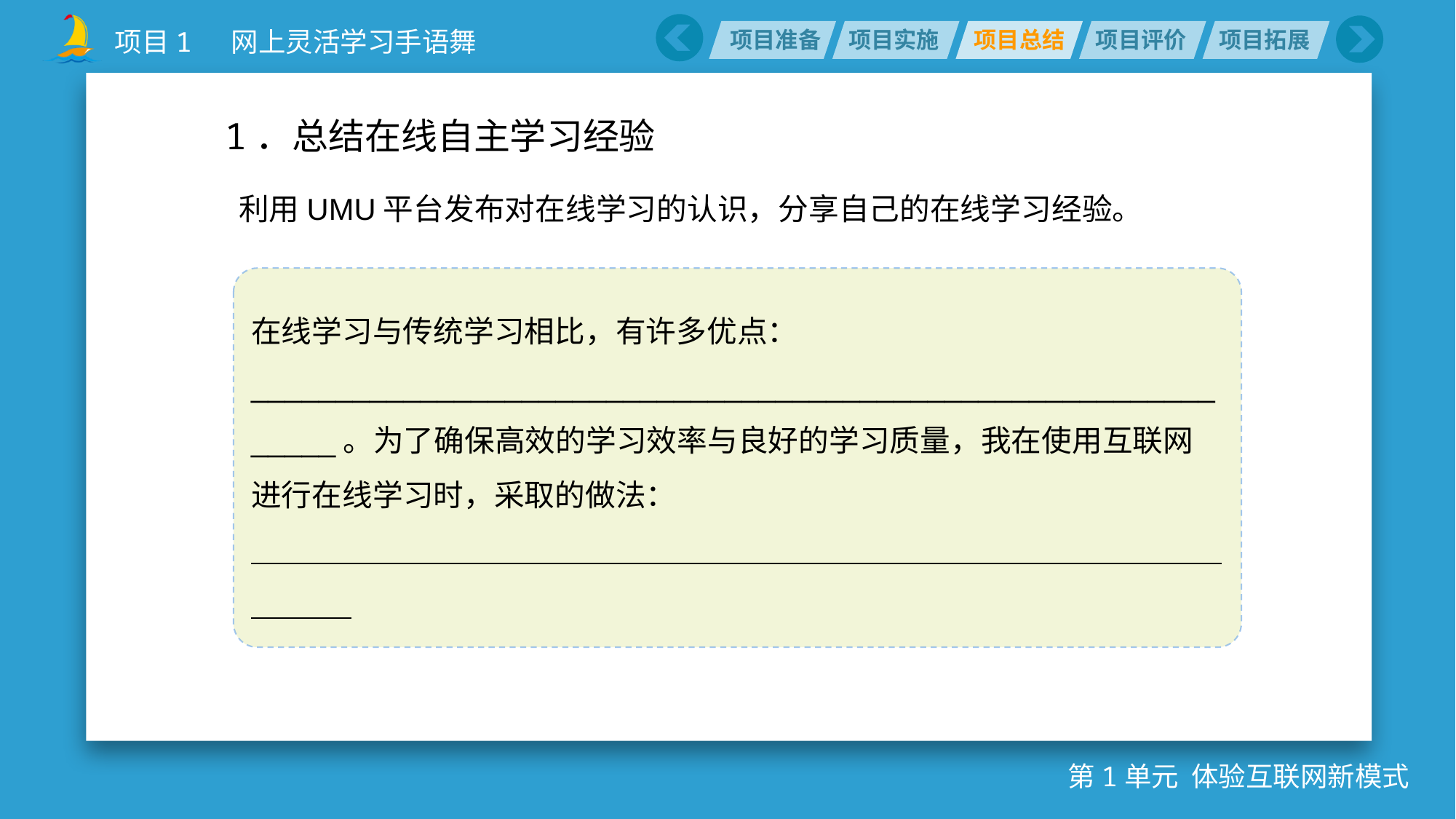

1．总结在线自主学习经验
利用UMU平台发布对在线学习的认识，分享自己的在线学习经验。
在线学习与传统学习相比，有许多优点：______________________________________________________________。为了确保高效的学习效率与良好的学习质量，我在使用互联网进行在线学习时，采取的做法：